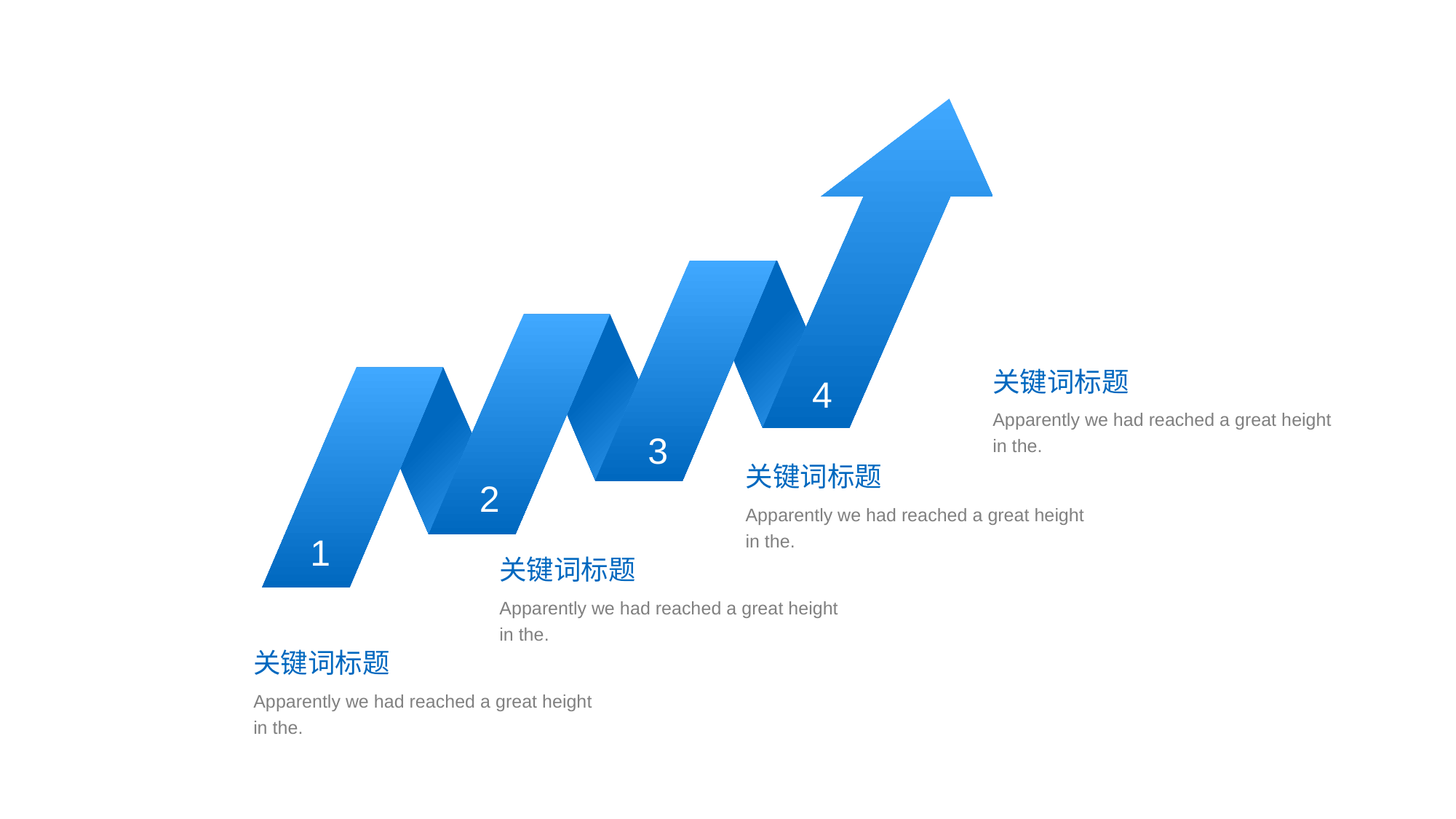

关键词标题
Apparently we had reached a great height in the.
4

3
关键词标题
Apparently we had reached a great height in the.
2
1
关键词标题
Apparently we had reached a great height in the.
关键词标题
Apparently we had reached a great height in the.